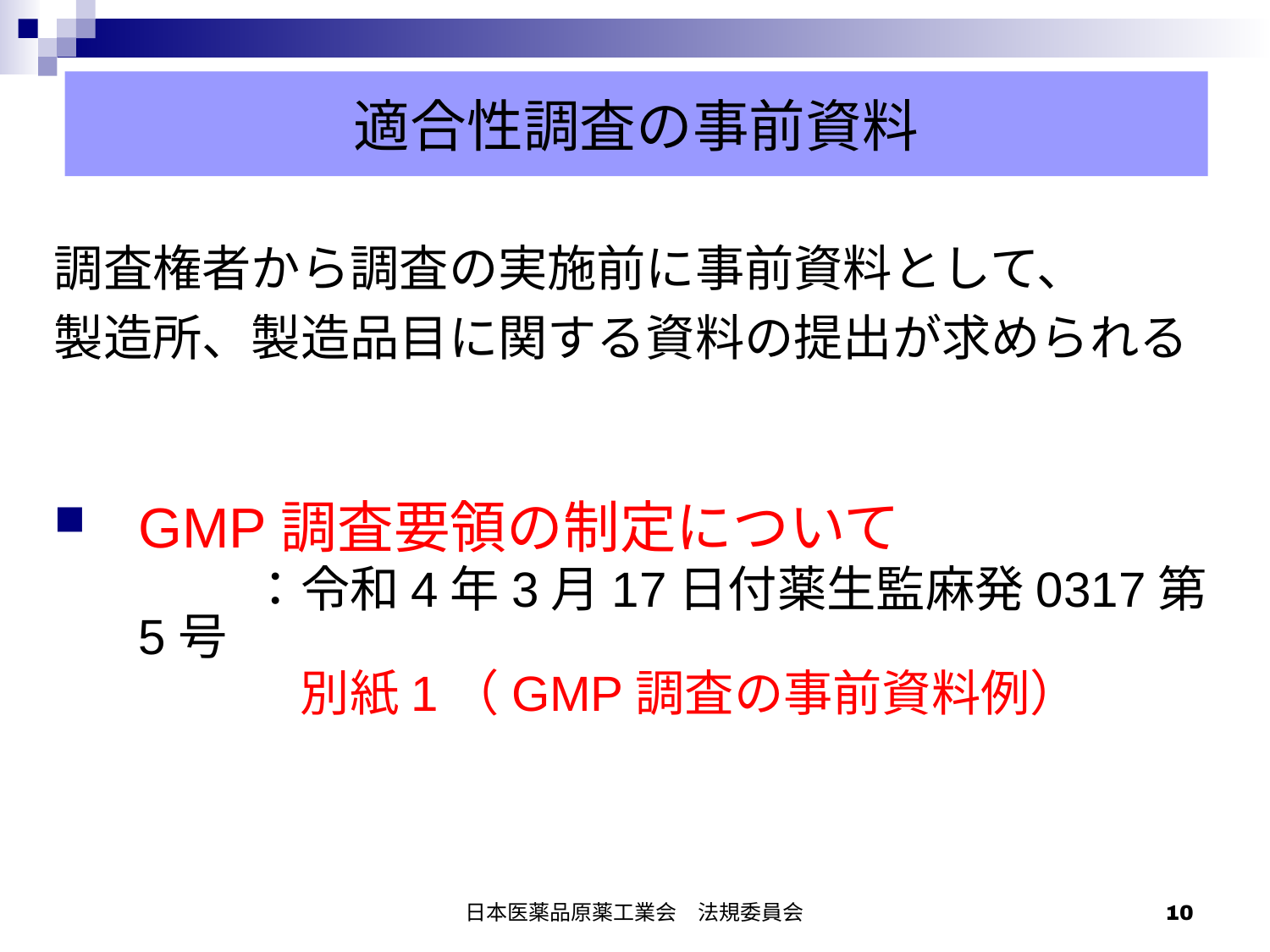

#
適合性調査の事前資料
調査権者から調査の実施前に事前資料として、
製造所、製造品目に関する資料の提出が求められる
GMP調査要領の制定について
　　　　：令和4年3月17日付薬生監麻発0317第5号
　　　　　別紙1（GMP調査の事前資料例）
日本医薬品原薬工業会　法規委員会
10